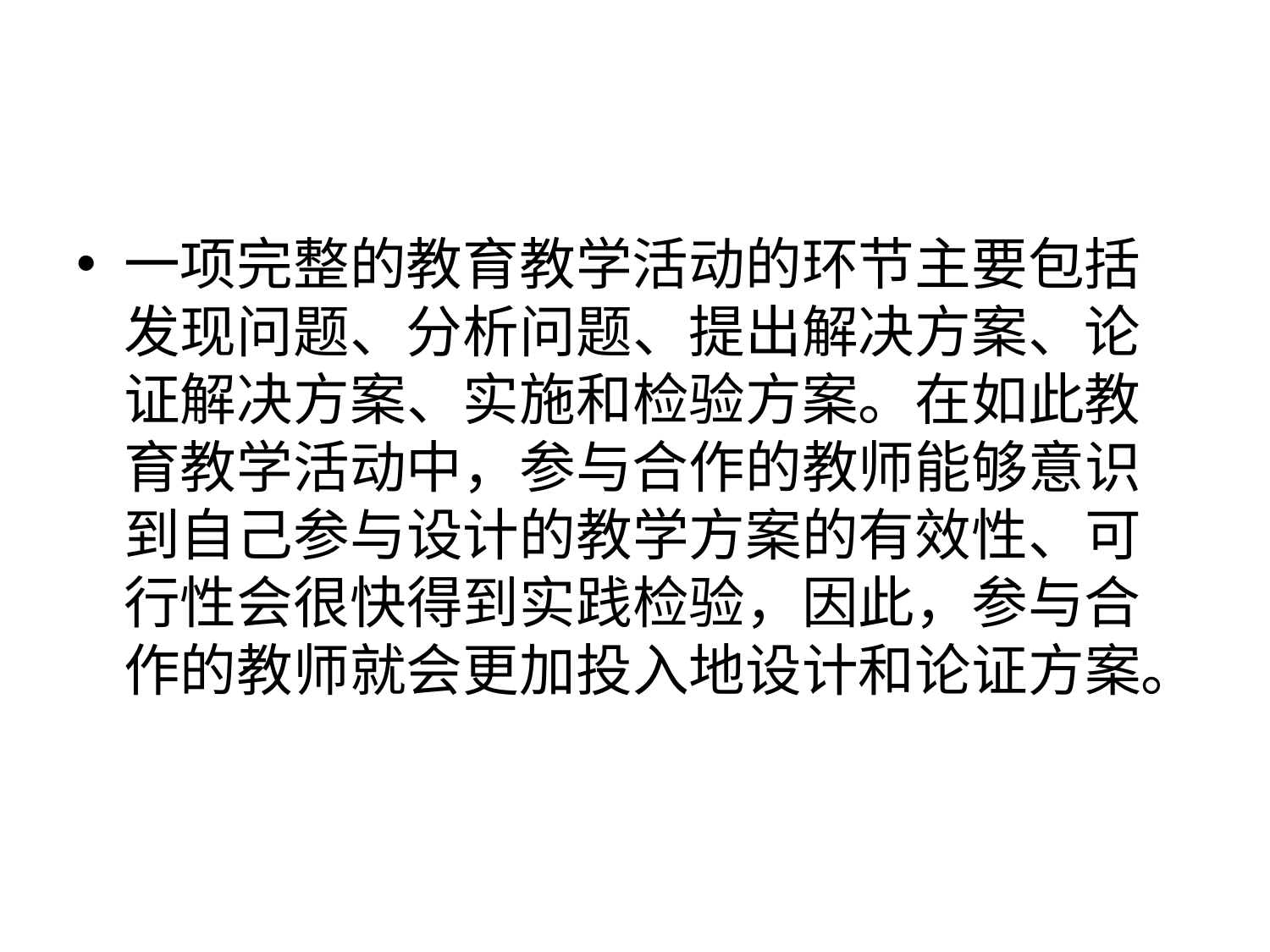

#
一项完整的教育教学活动的环节主要包括发现问题、分析问题、提出解决方案、论证解决方案、实施和检验方案。在如此教育教学活动中，参与合作的教师能够意识到自己参与设计的教学方案的有效性、可行性会很快得到实践检验，因此，参与合作的教师就会更加投入地设计和论证方案。